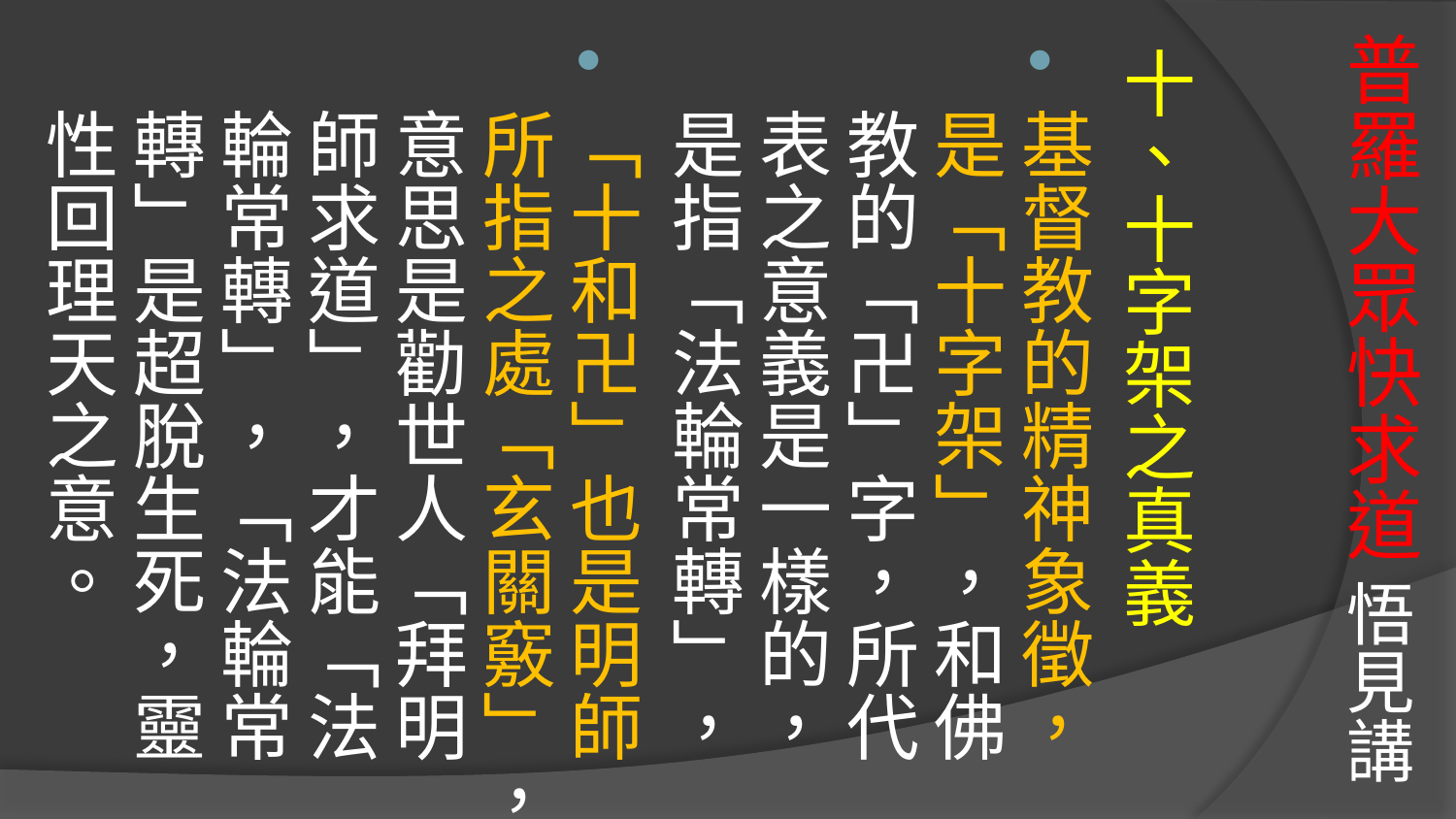

# 普羅大眾快求道 悟見講
十、十字架之真義
基督教的精神象徵，是「十字架」，和佛教的「卍」字，所代表之意義是一樣的，是指「法輪常轉」，
「十和卍」也是明師所指之處「玄關竅」，意思是勸世人「拜明師求道」，才能「法輪常轉」，「法輪常轉」是超脫生死，靈性回理天之意。